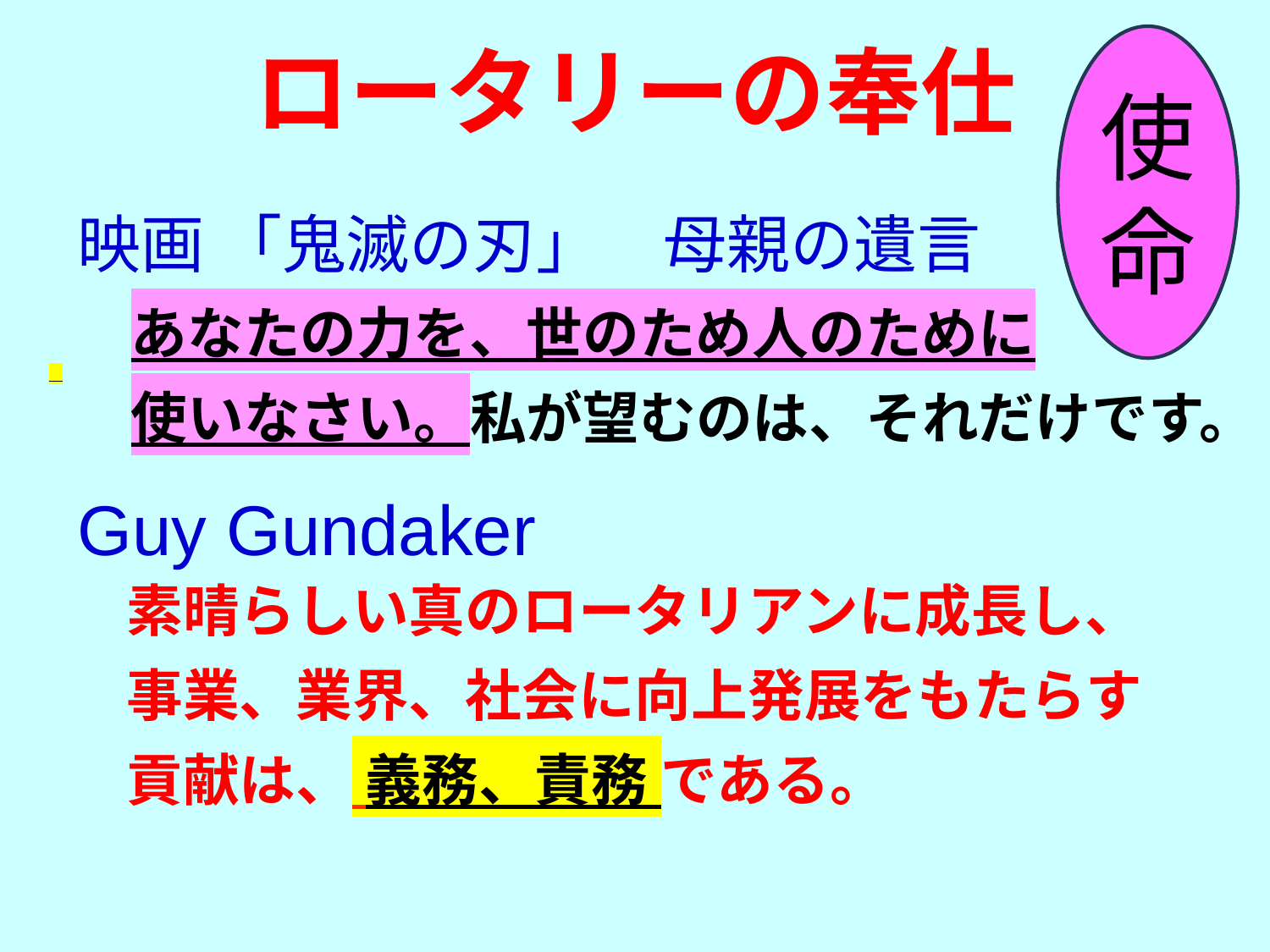

使
命
ロータリーの奉仕
映画 「鬼滅の刃」　母親の遺言
　  あなたの力を、世のため人のために

　  使いなさい。私が望むのは、それだけです。
Guy Gundaker
素晴らしい真のロータリアンに成長し、

事業、業界、社会に向上発展をもたらす

貢献は、 義務、責務 である。